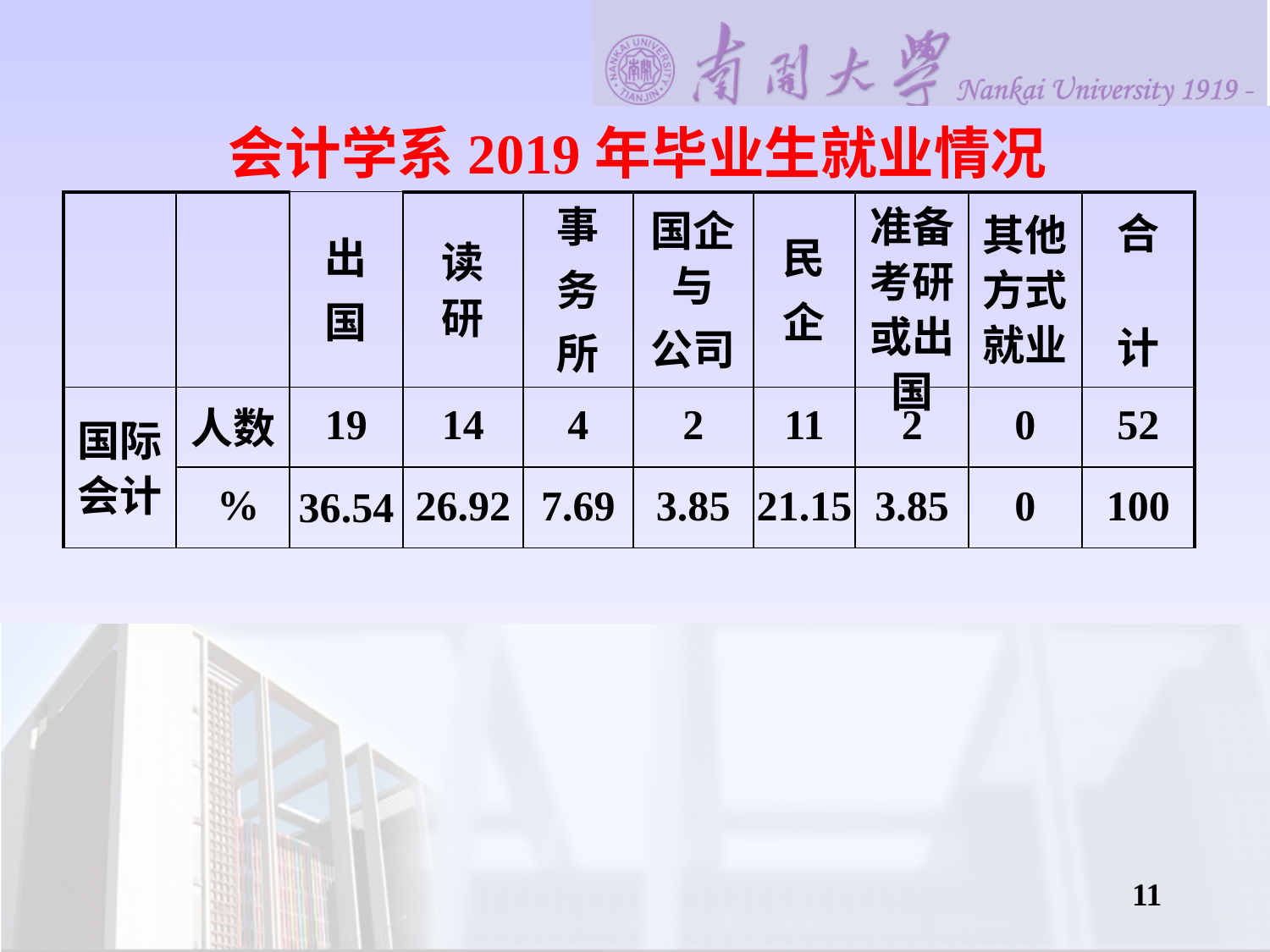

会计学系2019年毕业生就业情况
|  |  | 出 国 | 读 研 | 事 务 所 | 国企与 公司 | 民 企 | 准备考研或出国 | 其他方式就业 | 合 计 |
| --- | --- | --- | --- | --- | --- | --- | --- | --- | --- |
| 国际会计 | 人数 | 19 | 14 | 4 | 2 | 11 | 2 | 0 | 52 |
|  | % | 36.54 | 26.92 | 7.69 | 3.85 | 21.15 | 3.85 | 0 | 100 |
11